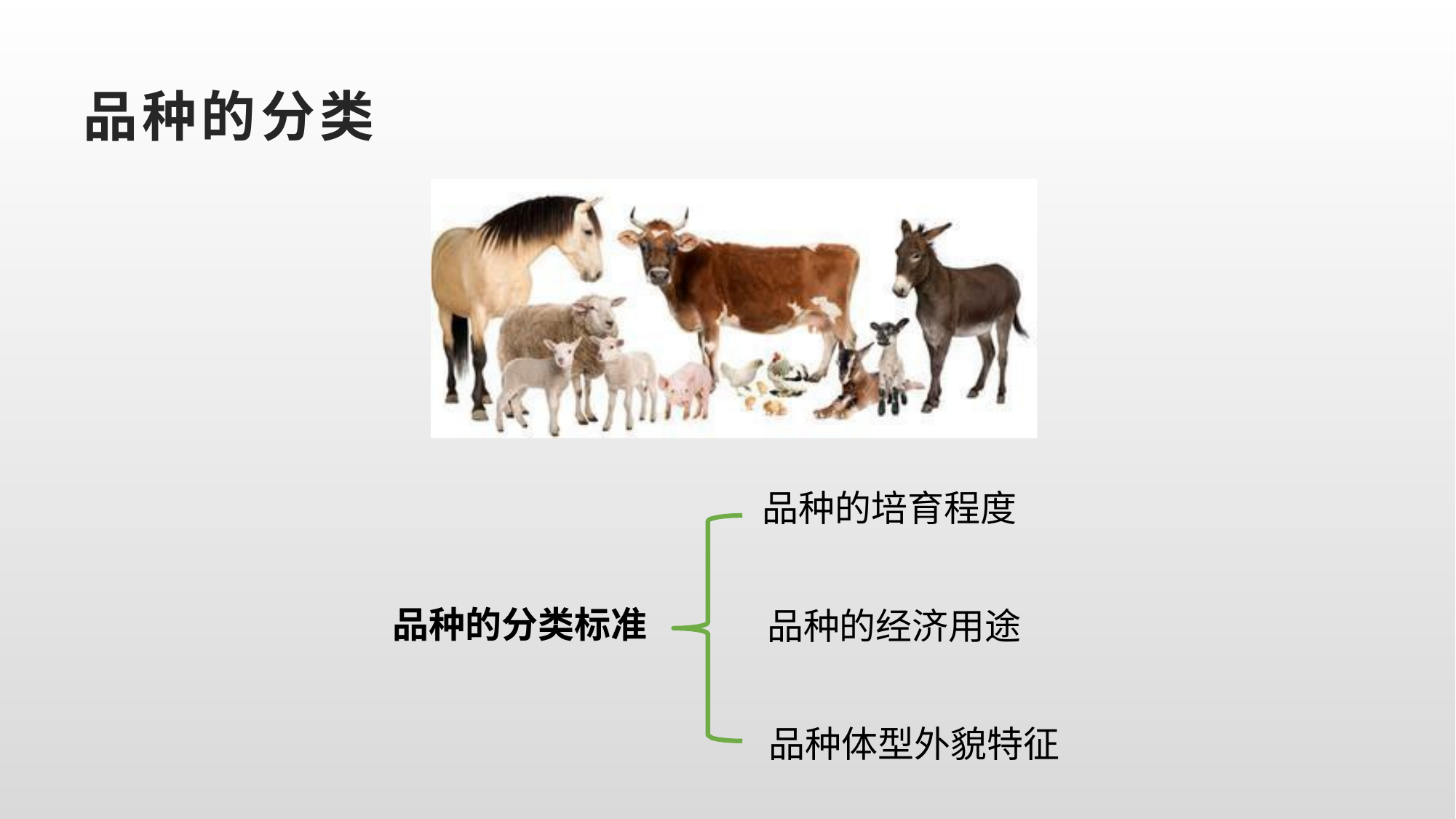

# 品种的分类

品种的培育程度

品种的分类标准
品种的经济用途
品种体型外貌特征